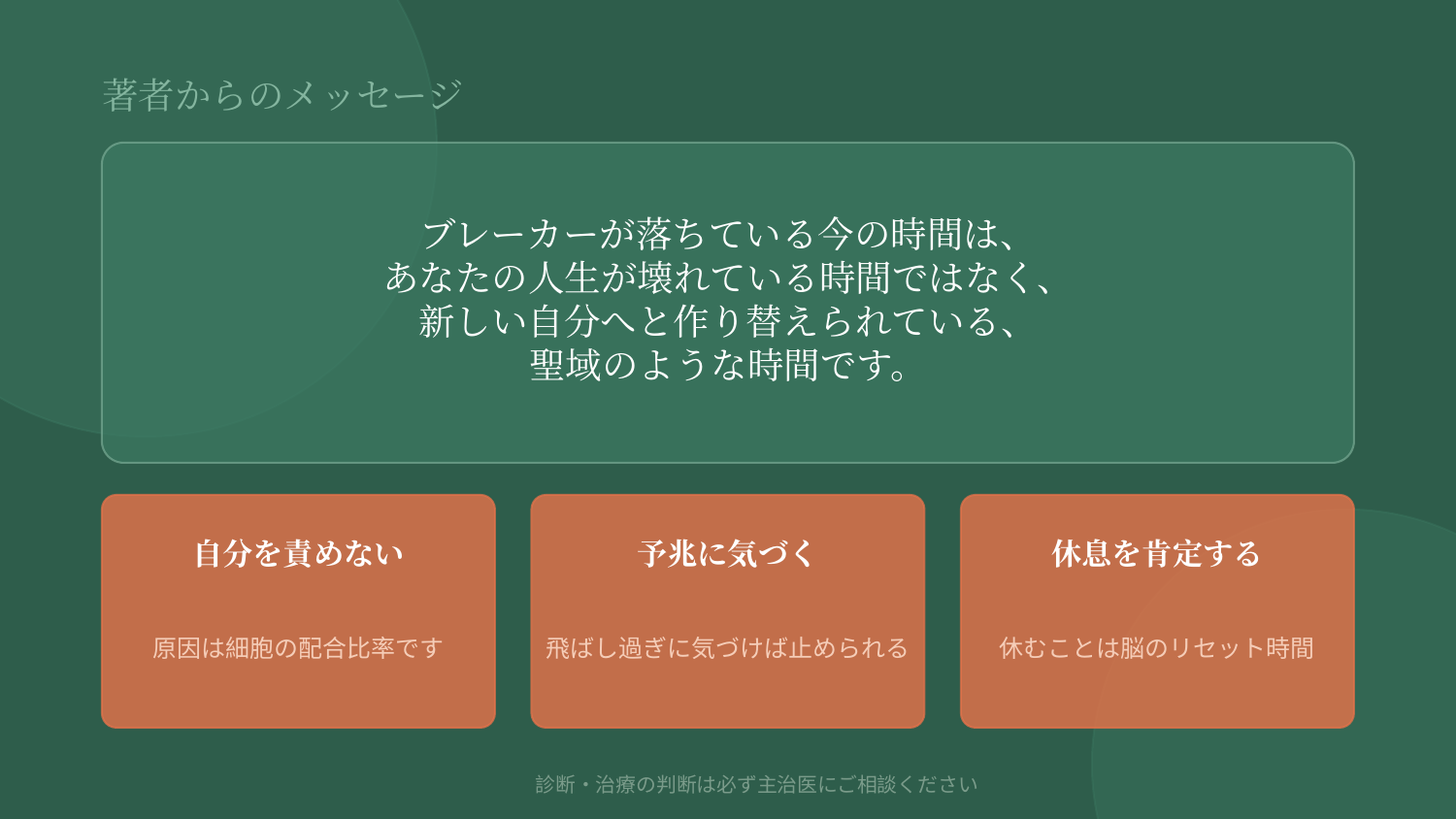

著者からのメッセージ

ブレーカーが落ちている今の時間は、
あなたの人生が壊れている時間ではなく、
新しい自分へと作り替えられている、
聖域のような時間です。

自分を責めない
予兆に気づく
休息を肯定する

原因は細胞の配合比率です
飛ばし過ぎに気づけば止められる
休むことは脳のリセット時間
診断・治療の判断は必ず主治医にご相談ください